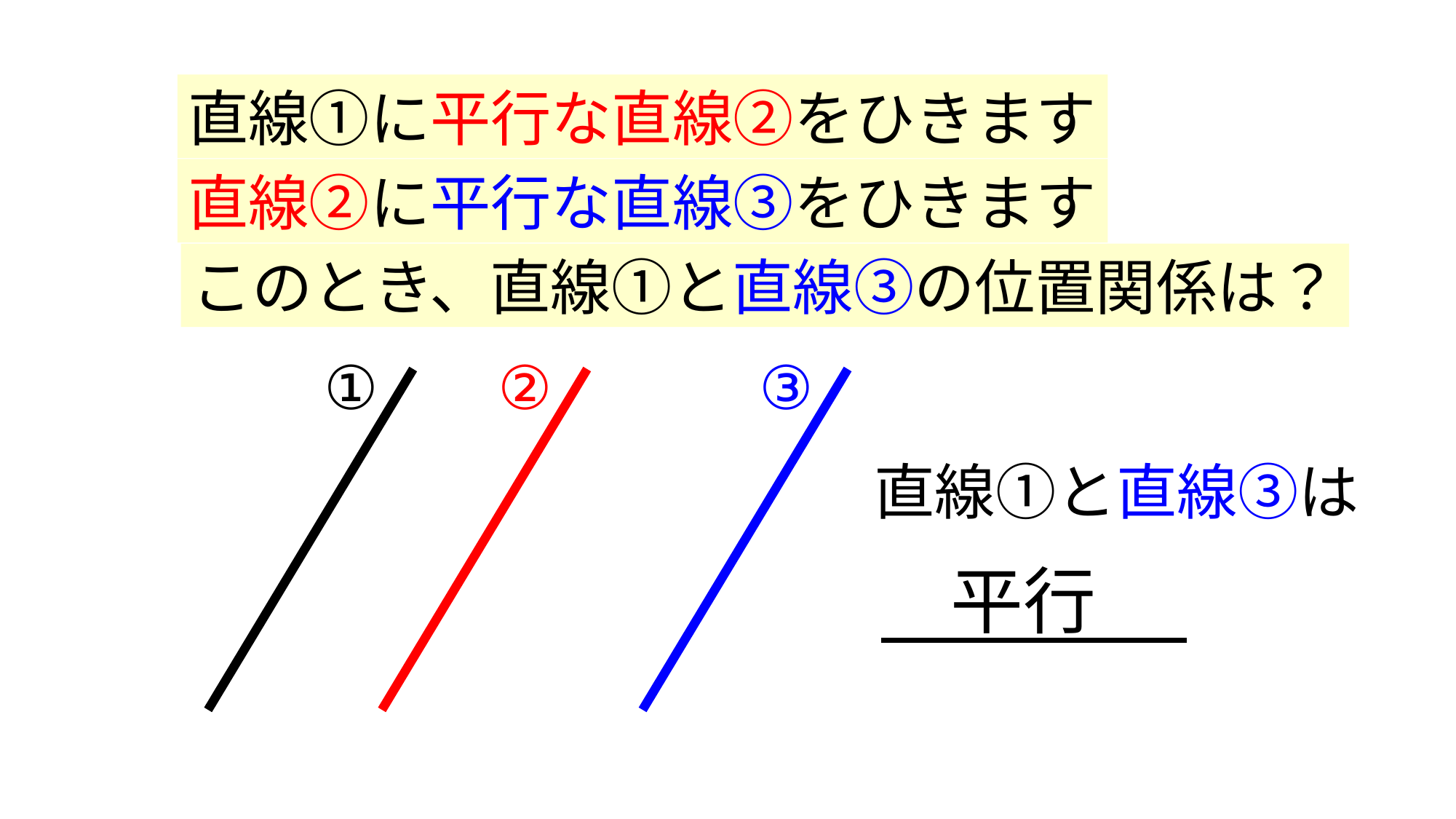

直線①に平行な直線②をひきます
直線②に平行な直線③をひきます
このとき、直線①と直線③の位置関係は？
①
②
③
直線①と直線③は
平行